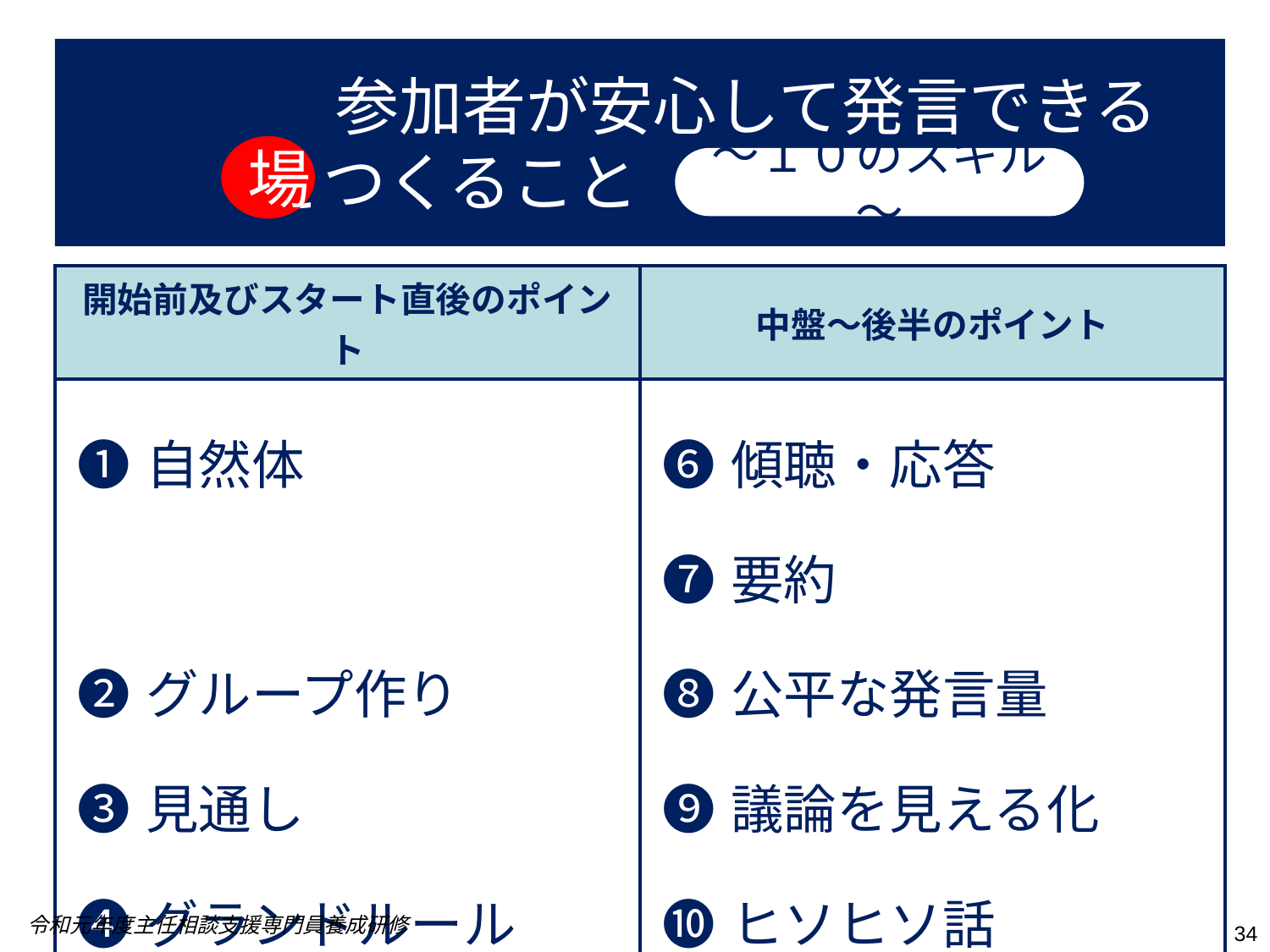

# 参加者が安心して発言できる をつくること
場
～１０のスキル～
| 開始前及びスタート直後のポイント | 中盤～後半のポイント |
| --- | --- |
| ➊自然体　　　　　　　　 ➋グループ作り ➌見通し ➍グランドルール 　 ➎アイスブレイク | ➏傾聴・応答 ➐要約 ➑公平な発言量 ➒議論を見える化 ➓ヒソヒソ話 |
令和元年度主任相談支援専門員養成研修
34